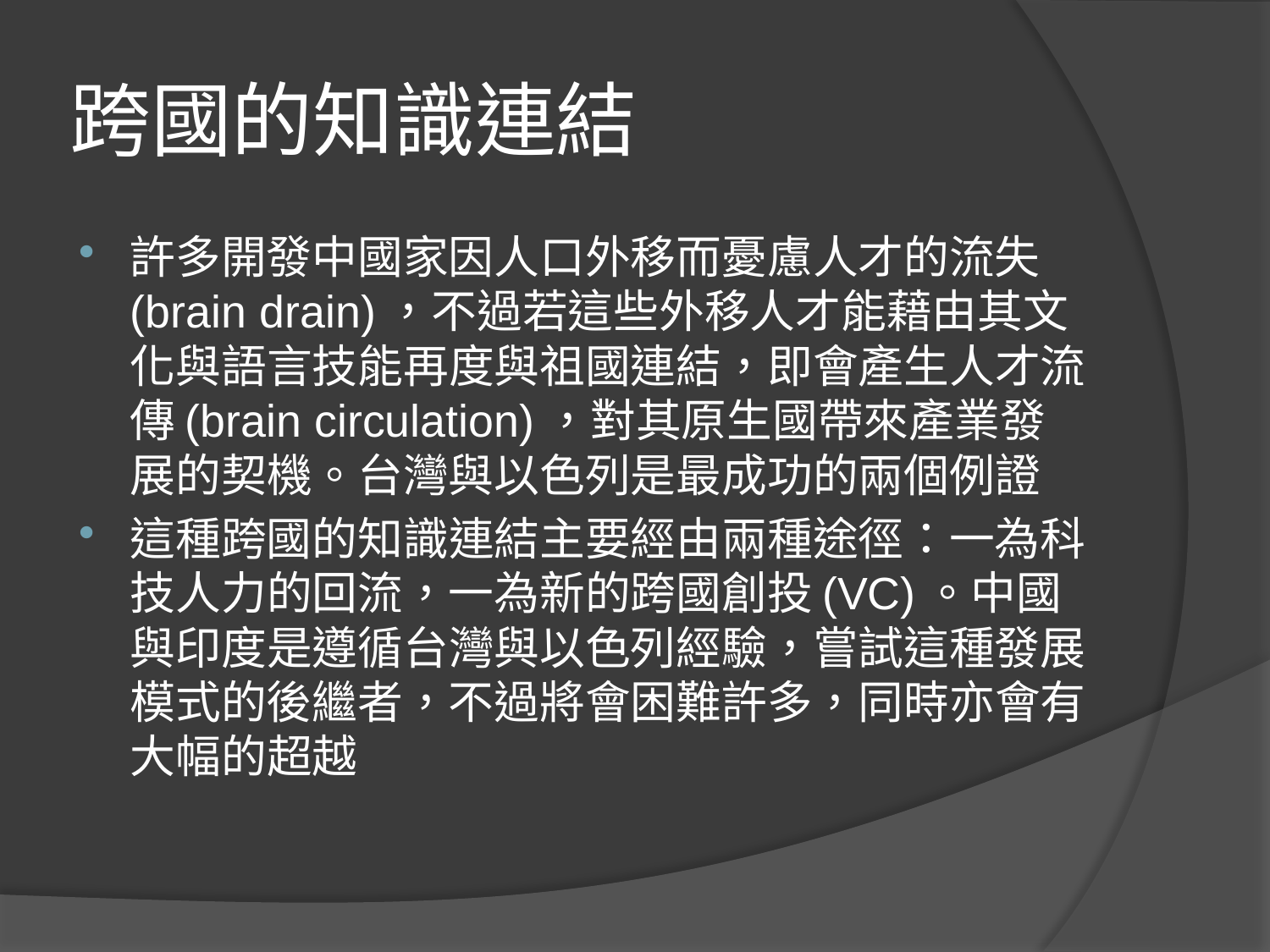

# 跨國的知識連結
許多開發中國家因人口外移而憂慮人才的流失(brain drain)，不過若這些外移人才能藉由其文化與語言技能再度與祖國連結，即會產生人才流傳(brain circulation)，對其原生國帶來產業發展的契機。台灣與以色列是最成功的兩個例證
這種跨國的知識連結主要經由兩種途徑：一為科技人力的回流，一為新的跨國創投(VC)。中國與印度是遵循台灣與以色列經驗，嘗試這種發展模式的後繼者，不過將會困難許多，同時亦會有大幅的超越